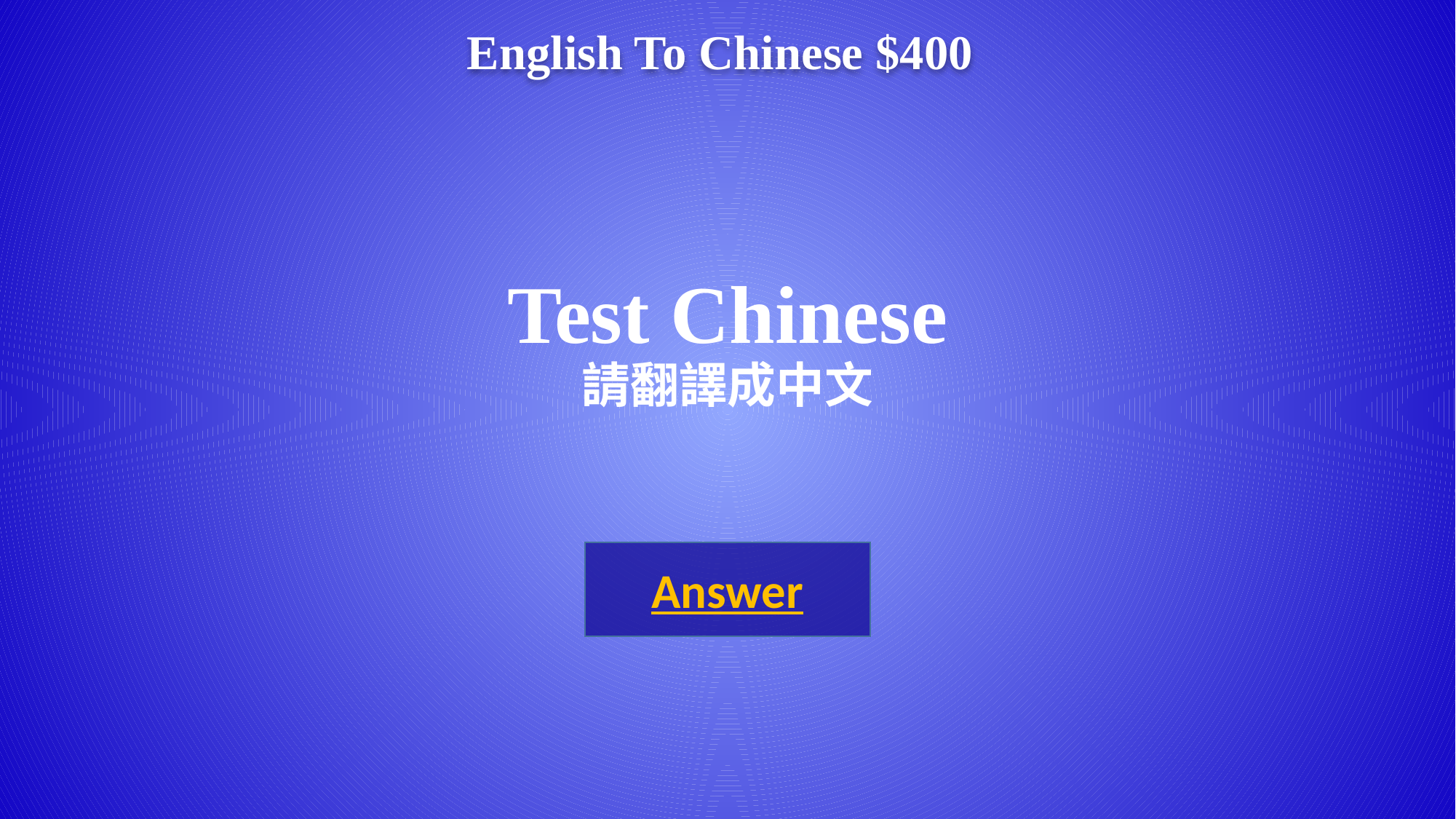

English To Chinese $400

# Test Chinese 請翻譯成中文